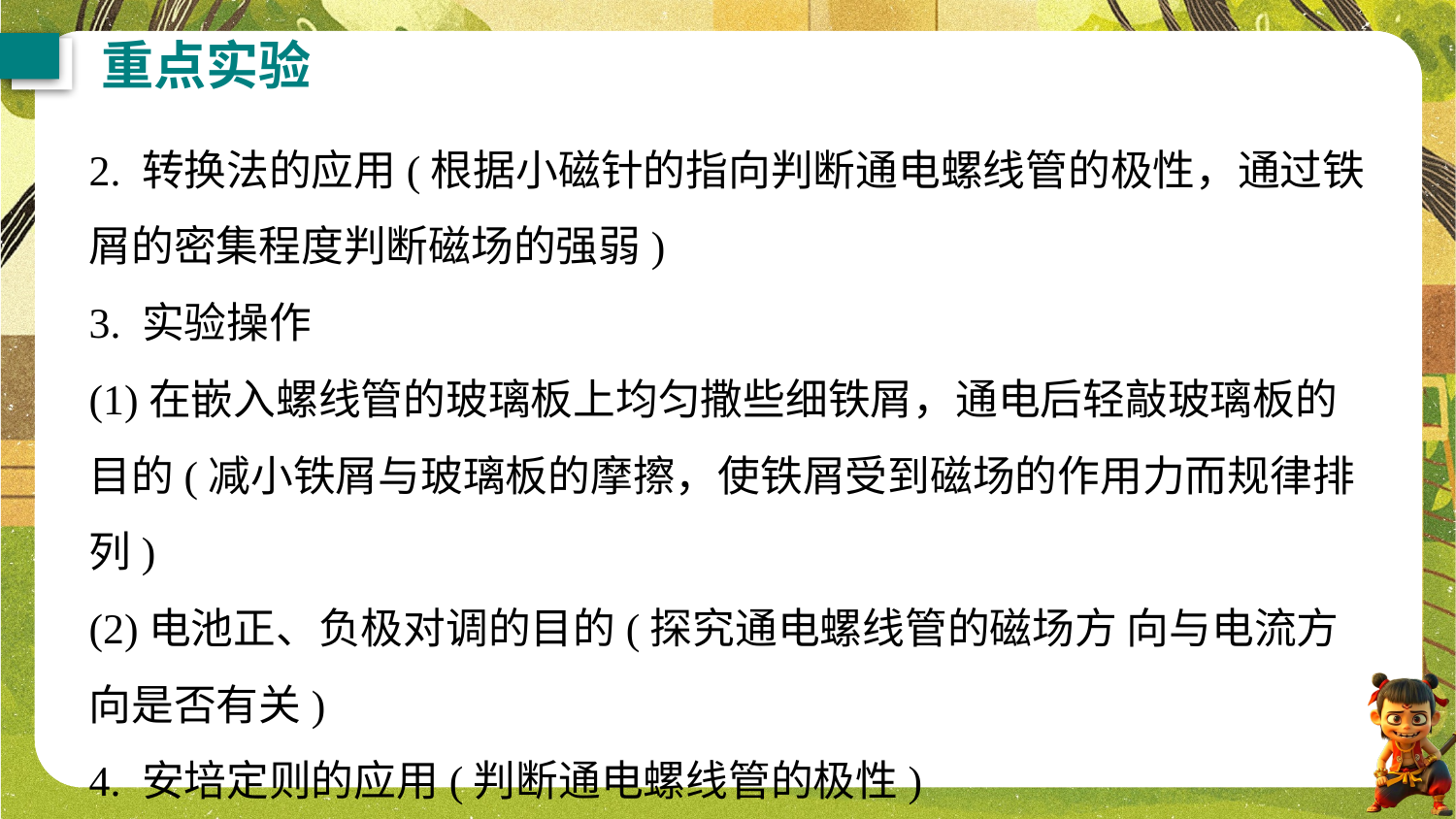

重点实验

2. 转换法的应用(根据小磁针的指向判断通电螺线管的极性，通过铁屑的密集程度判断磁场的强弱)
3. 实验操作
(1)在嵌入螺线管的玻璃板上均匀撒些细铁屑，通电后轻敲玻璃板的目的(减小铁屑与玻璃板的摩擦，使铁屑受到磁场的作用力而规律排列)
(2)电池正、负极对调的目的(探究通电螺线管的磁场方 向与电流方向是否有关)
4. 安培定则的应用(判断通电螺线管的极性)